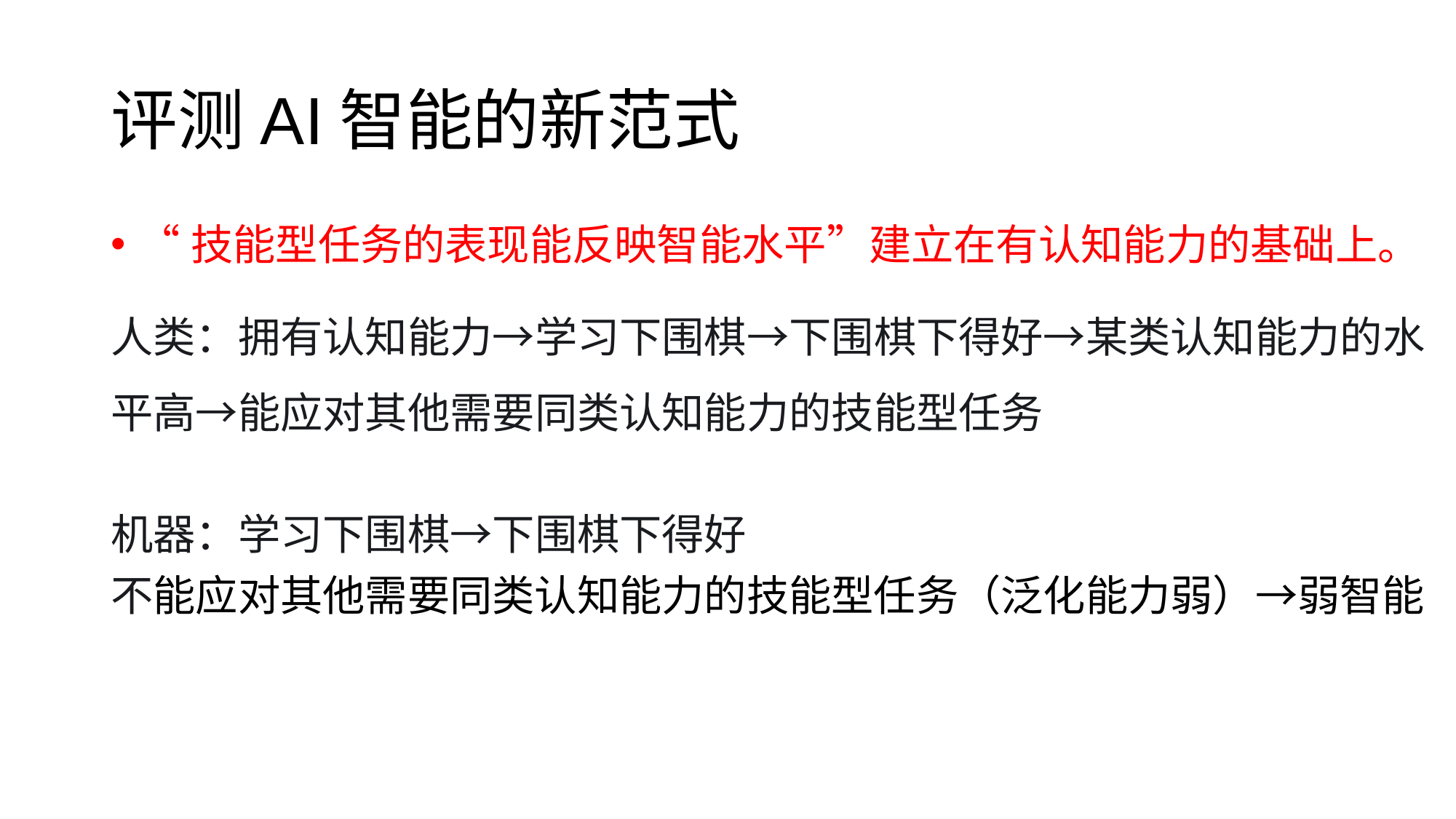

# 评测AI智能的新范式
“技能型任务的表现能反映智能水平”建立在有认知能力的基础上。
人类：拥有认知能力→学习下围棋→下围棋下得好→某类认知能力的水平高→能应对其他需要同类认知能力的技能型任务

机器：学习下围棋→下围棋下得好
不能应对其他需要同类认知能力的技能型任务（泛化能力弱）→弱智能